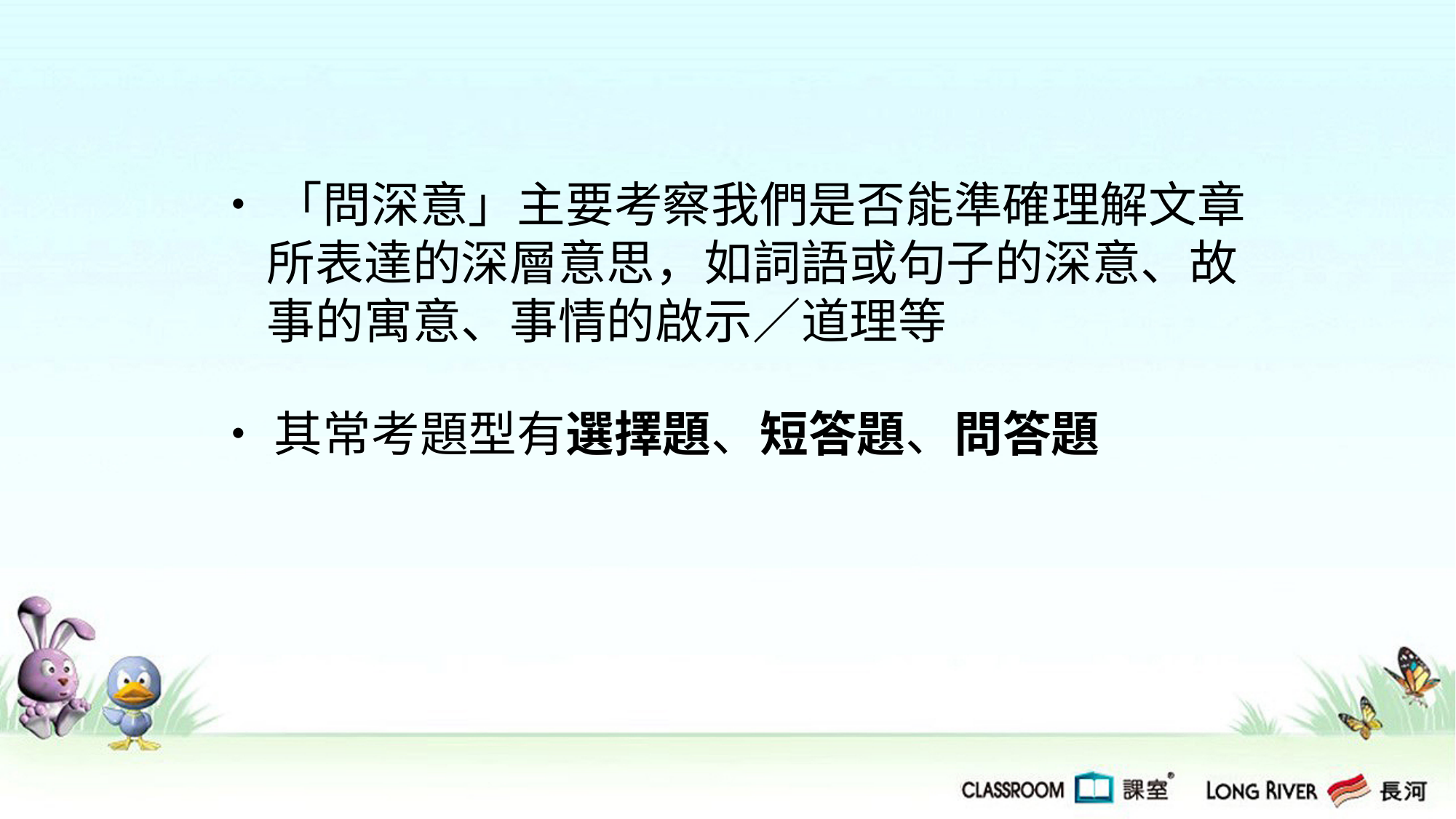

‧「問深意」主要考察我們是否能準確理解文章所表達的深層意思，如詞語或句子的深意、故事的寓意、事情的啟示／道理等
‧其常考題型有選擇題、短答題、問答題